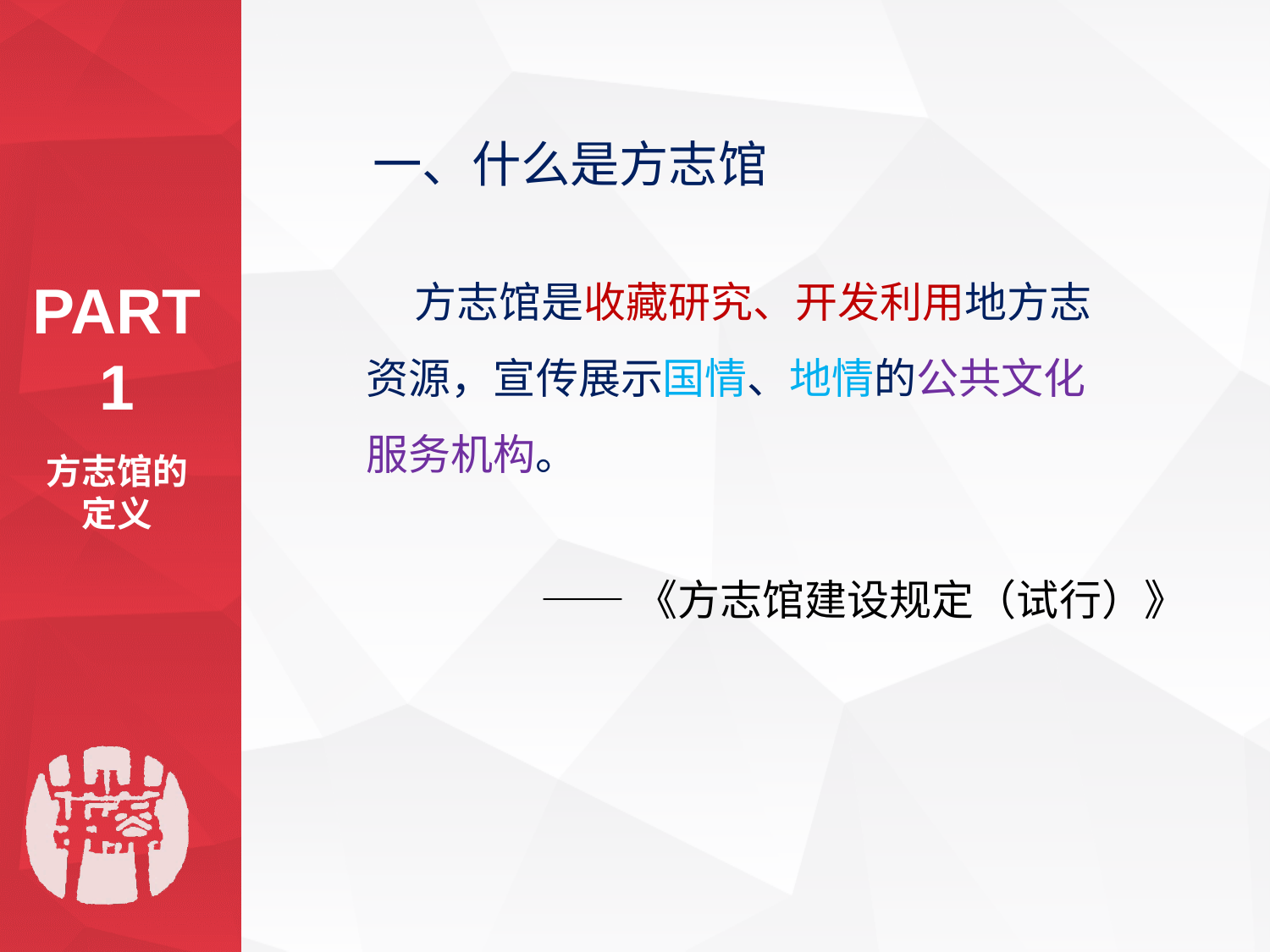

一、什么是方志馆
    方志馆是收藏研究、开发利用地方志资源，宣传展示国情、地情的公共文化服务机构。
PART 1
方志馆的定义
——《方志馆建设规定（试行）》